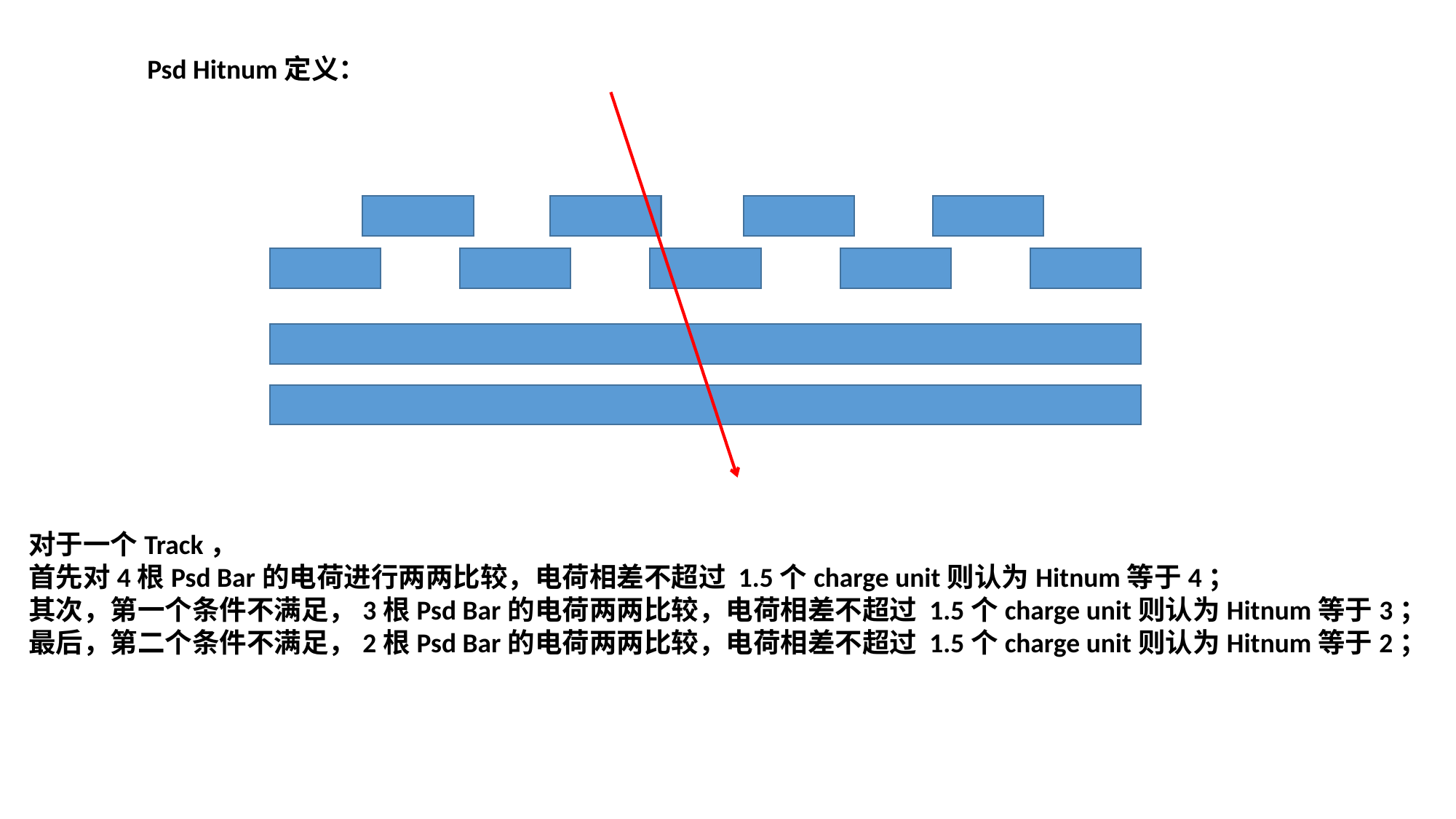

Psd Hitnum定义：

对于一个Track，
首先对4根Psd Bar的电荷进行两两比较，电荷相差不超过 1.5个charge unit则认为Hitnum等于4；
其次，第一个条件不满足，3根Psd Bar的电荷两两比较，电荷相差不超过 1.5个charge unit则认为Hitnum等于3；
最后，第二个条件不满足，2根Psd Bar的电荷两两比较，电荷相差不超过 1.5个charge unit则认为Hitnum等于2；